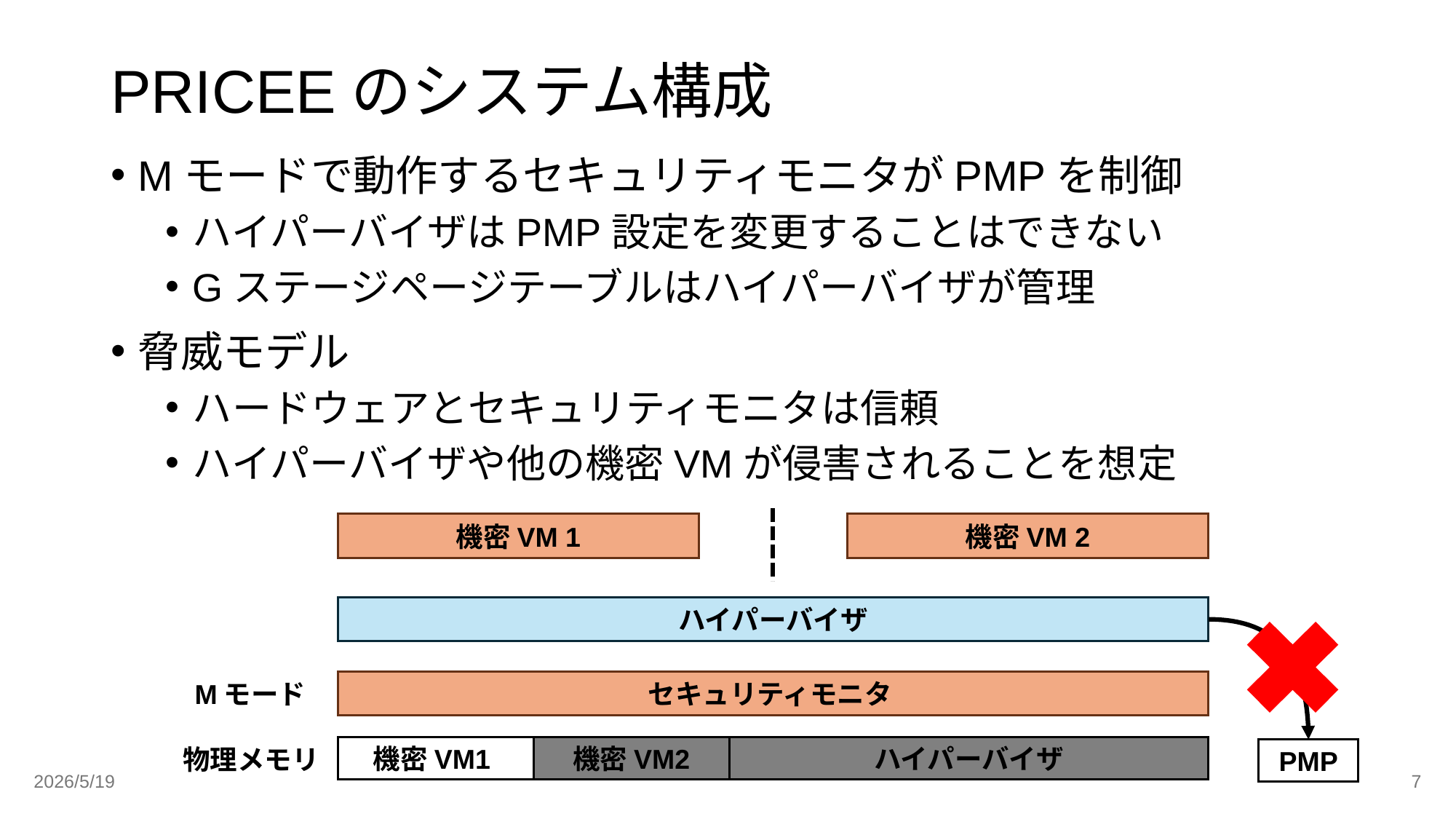

# PRICEEのシステム構成
Mモードで動作するセキュリティモニタがPMPを制御
ハイパーバイザはPMP設定を変更することはできない
Gステージページテーブルはハイパーバイザが管理
脅威モデル
ハードウェアとセキュリティモニタは信頼
ハイパーバイザや他の機密VMが侵害されることを想定
機密VM 2
機密VM 1
ハイパーバイザ
Mモード
セキュリティモニタ

物理メモリ
ハイパーバイザ
機密VM2
機密VM1
PMP
2026/5/19
7